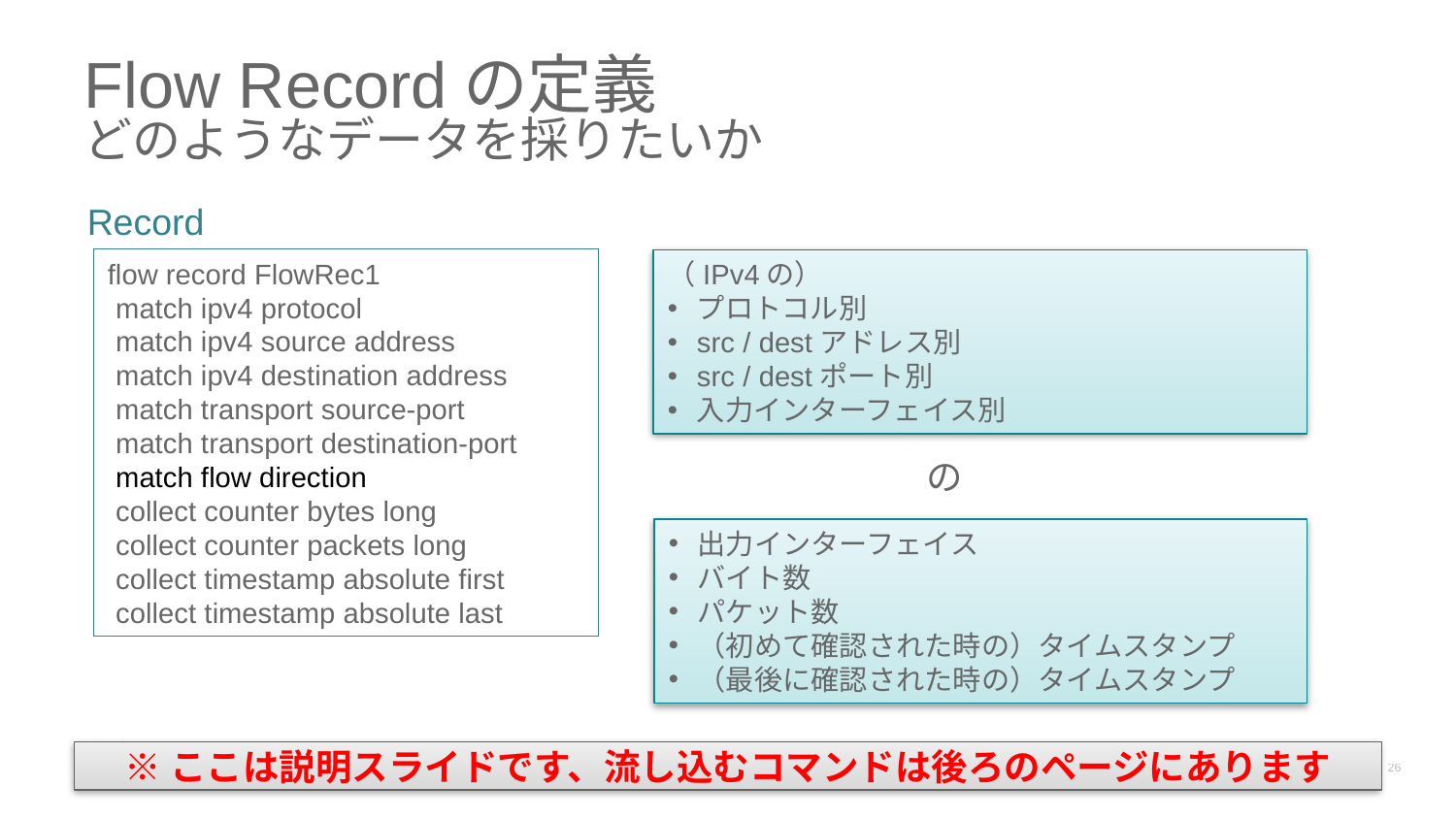

# Flow Recordの定義 どのようなデータを採りたいか
Record
flow record FlowRec1
 match ipv4 protocol
 match ipv4 source address
 match ipv4 destination address
 match transport source-port
 match transport destination-port
 match flow direction
 collect counter bytes long
 collect counter packets long
 collect timestamp absolute first
 collect timestamp absolute last
（IPv4の）
プロトコル別
src / destアドレス別
src / destポート別
入力インターフェイス別
の
出力インターフェイス
バイト数
パケット数
（初めて確認された時の）タイムスタンプ
（最後に確認された時の）タイムスタンプ
※ここは説明スライドです、流し込むコマンドは後ろのページにあります